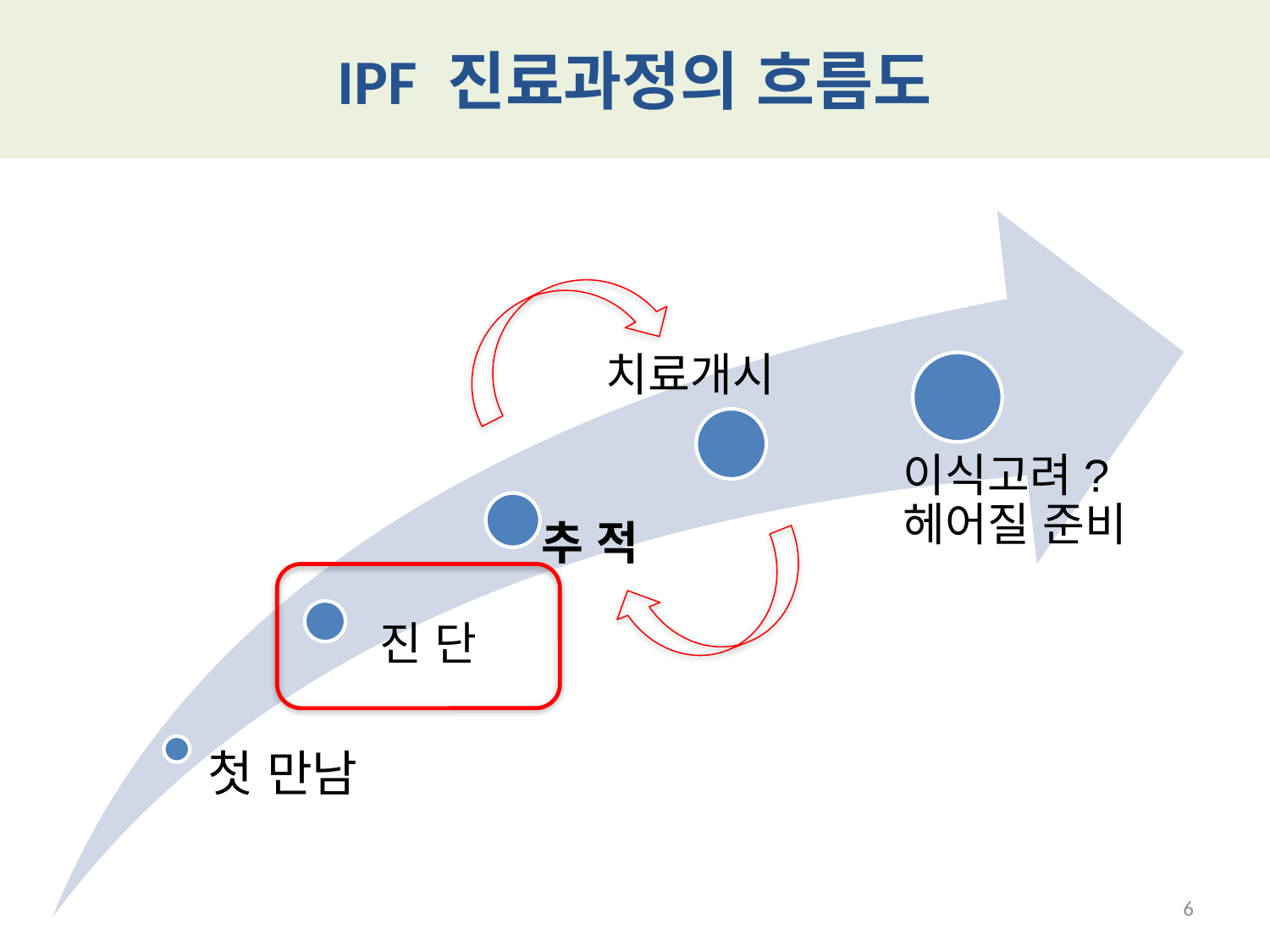

# IPF 진료과정의 흐름도
첫 만남
진 단

추 적
치료개시
이식고려?   헤어질 준비

6